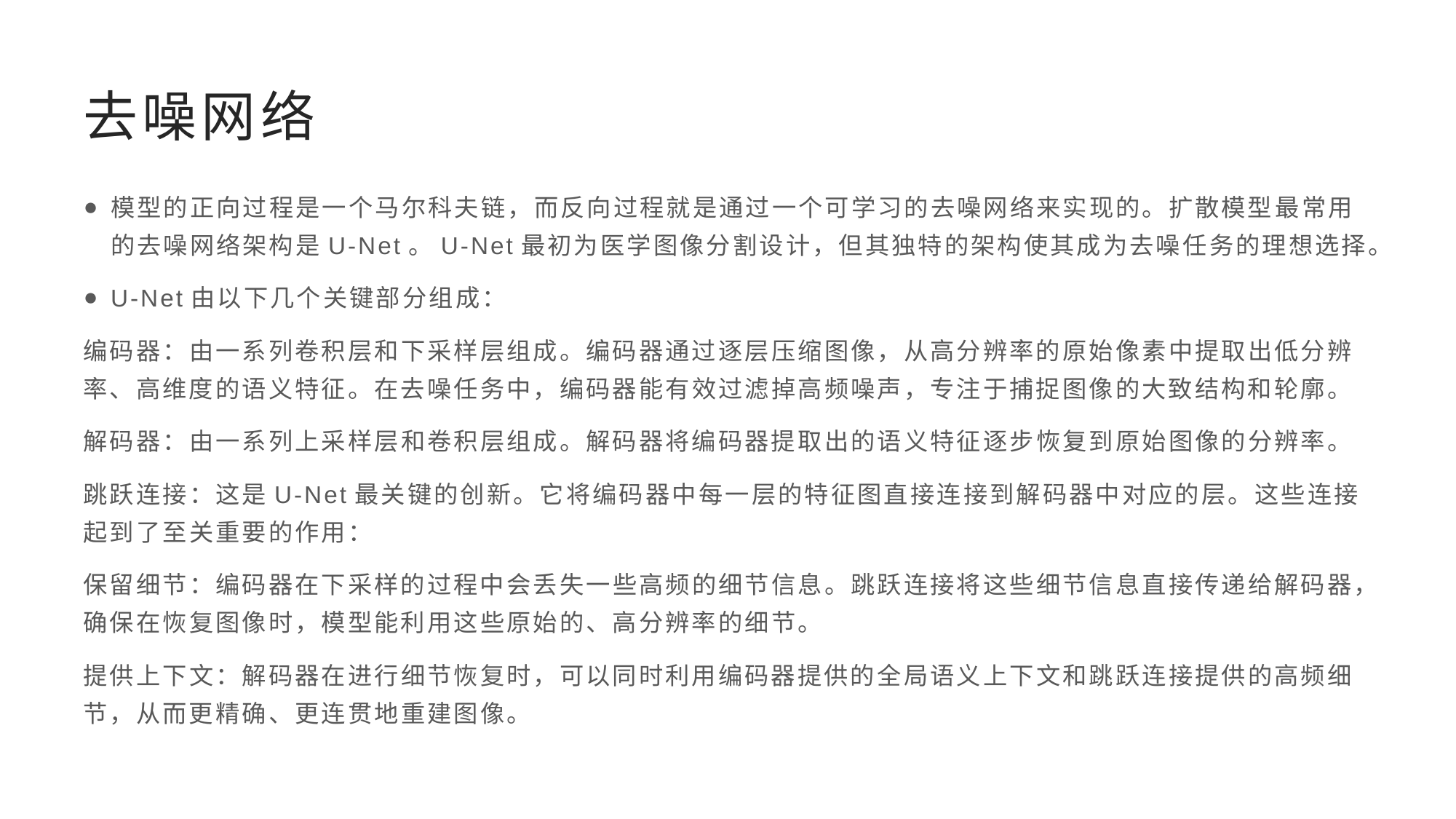

# 去噪网络
模型的正向过程是一个马尔科夫链，而反向过程就是通过一个可学习的去噪网络来实现的。扩散模型最常用的去噪网络架构是U-Net。U-Net最初为医学图像分割设计，但其独特的架构使其成为去噪任务的理想选择。
U-Net由以下几个关键部分组成：
编码器：由一系列卷积层和下采样层组成。编码器通过逐层压缩图像，从高分辨率的原始像素中提取出低分辨率、高维度的语义特征。在去噪任务中，编码器能有效过滤掉高频噪声，专注于捕捉图像的大致结构和轮廓。
解码器：由一系列上采样层和卷积层组成。解码器将编码器提取出的语义特征逐步恢复到原始图像的分辨率。
跳跃连接：这是U-Net最关键的创新。它将编码器中每一层的特征图直接连接到解码器中对应的层。这些连接起到了至关重要的作用：
保留细节：编码器在下采样的过程中会丢失一些高频的细节信息。跳跃连接将这些细节信息直接传递给解码器，确保在恢复图像时，模型能利用这些原始的、高分辨率的细节。
提供上下文：解码器在进行细节恢复时，可以同时利用编码器提供的全局语义上下文和跳跃连接提供的高频细节，从而更精确、更连贯地重建图像。